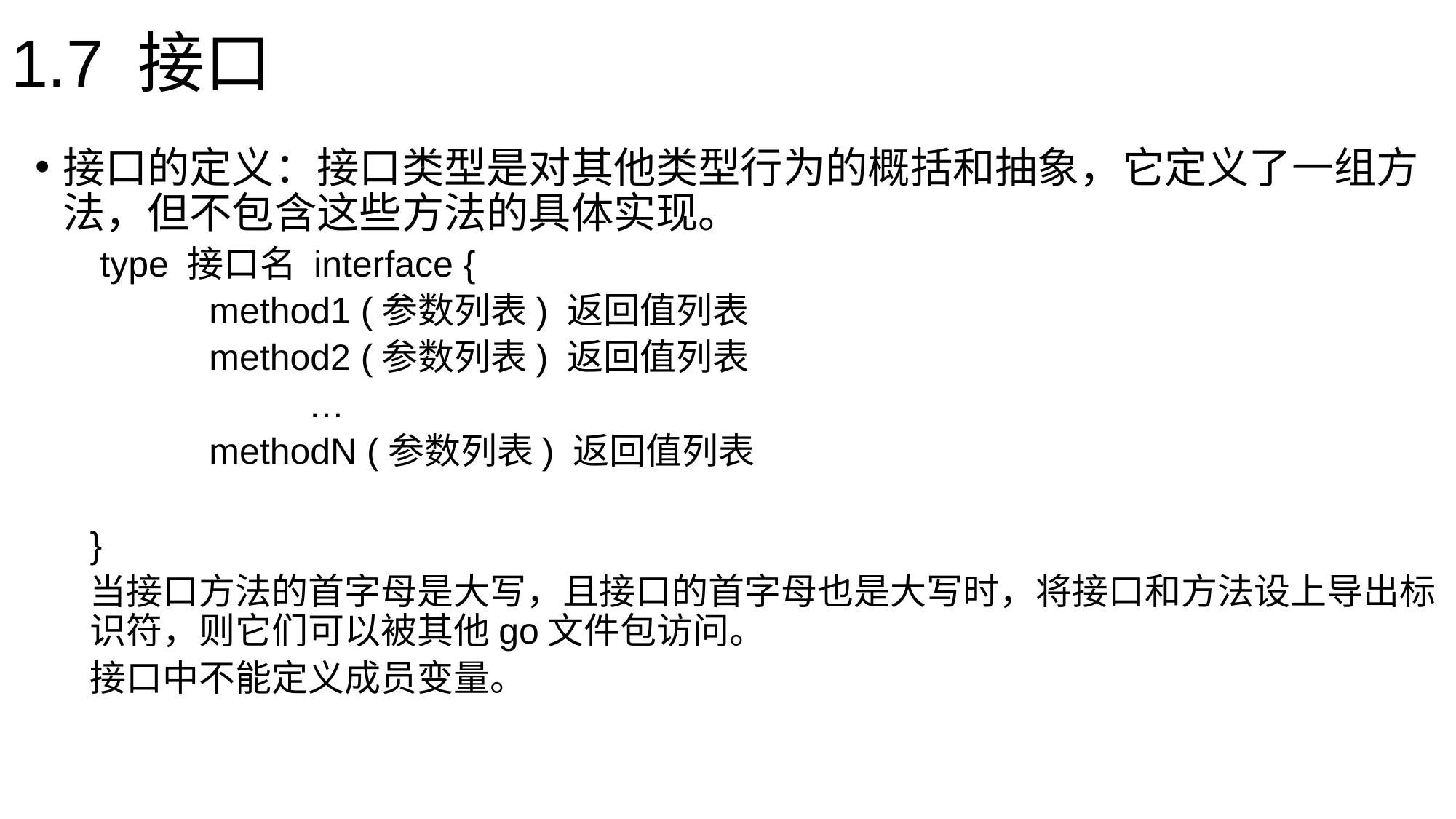

# 1.7 接口
接口的定义：接口类型是对其他类型行为的概括和抽象，它定义了一组方法，但不包含这些方法的具体实现。
 type 接口名 interface {
	 method1 (参数列表) 返回值列表
	 method2 (参数列表) 返回值列表
		…
	 methodN (参数列表) 返回值列表

}
当接口方法的首字母是大写，且接口的首字母也是大写时，将接口和方法设上导出标识符，则它们可以被其他go文件包访问。
接口中不能定义成员变量。